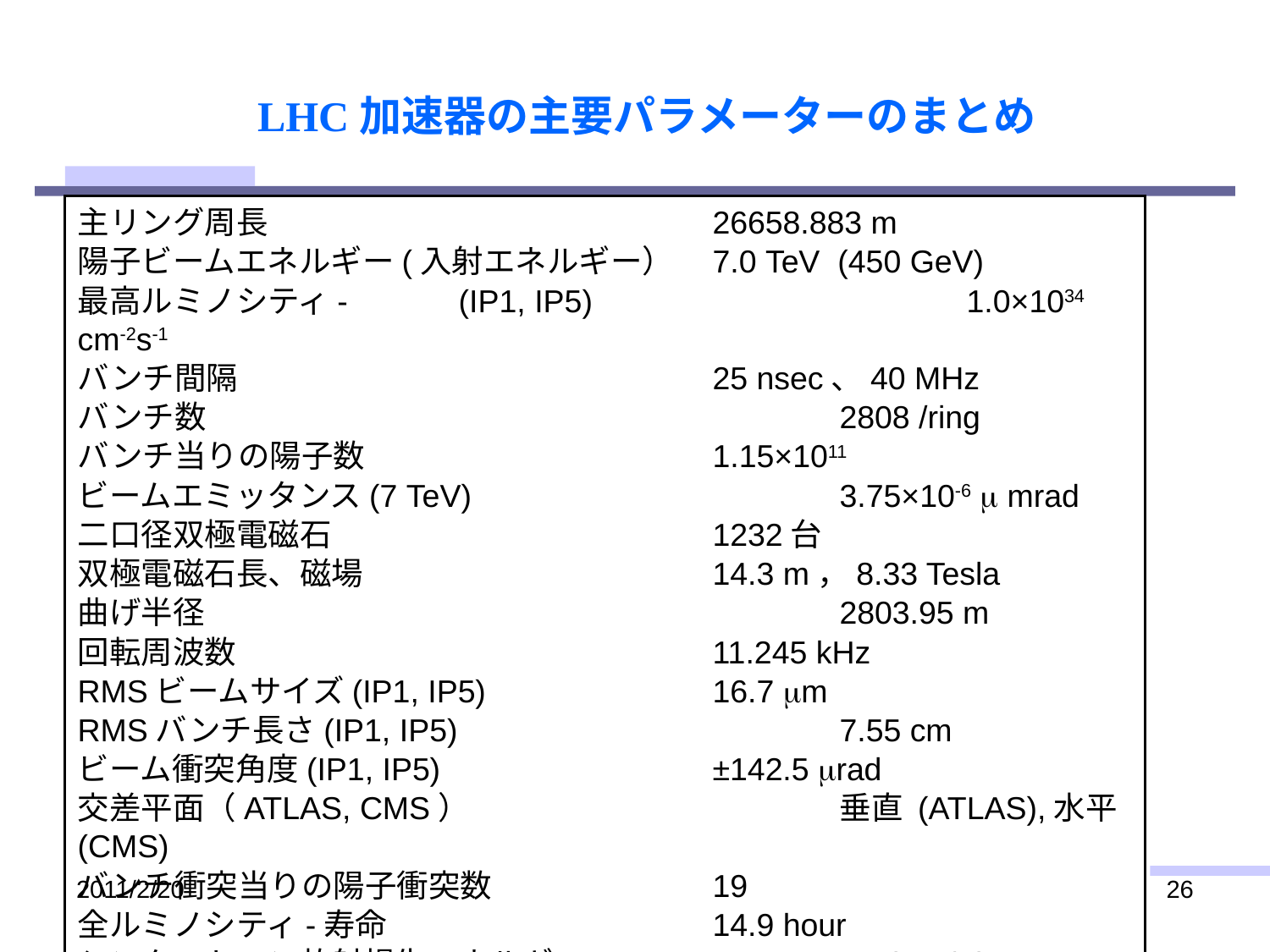

LHC加速器の主要パラメーターのまとめ
主リング周長				26658.883 m
陽子ビームエネルギー(入射エネルギー）	7.0 TeV  (450 GeV)
最高ルミノシティ-	(IP1, IP5)			1.0×1034 cm-2s-1
バンチ間隔				25 nsec、40 MHz
バンチ数					2808 /ring
バンチ当りの陽子数			1.15×1011
ビームエミッタンス(7 TeV)			3.75×10-6 μ mrad
二口径双極電磁石			1232台
双極電磁石長、磁場			14.3 m，8.33 Tesla
曲げ半径					2803.95 m
回転周波数				11.245 kHz
RMSビームサイズ(IP1, IP5) 		16.7 μm
RMSバンチ長さ(IP1, IP5) 			7.55 cm
ビーム衝突角度(IP1, IP5)			±142.5 μrad
交差平面（ATLAS, CMS）			垂直 (ATLAS),水平(CMS)
バンチ衝突当りの陽子衝突数		19
全ルミノシティ-寿命			14.9 hour
シンクロトロン放射損失エネルギー		3.6 kW / ring, 6.71 keV/turn

2011/2/20
26